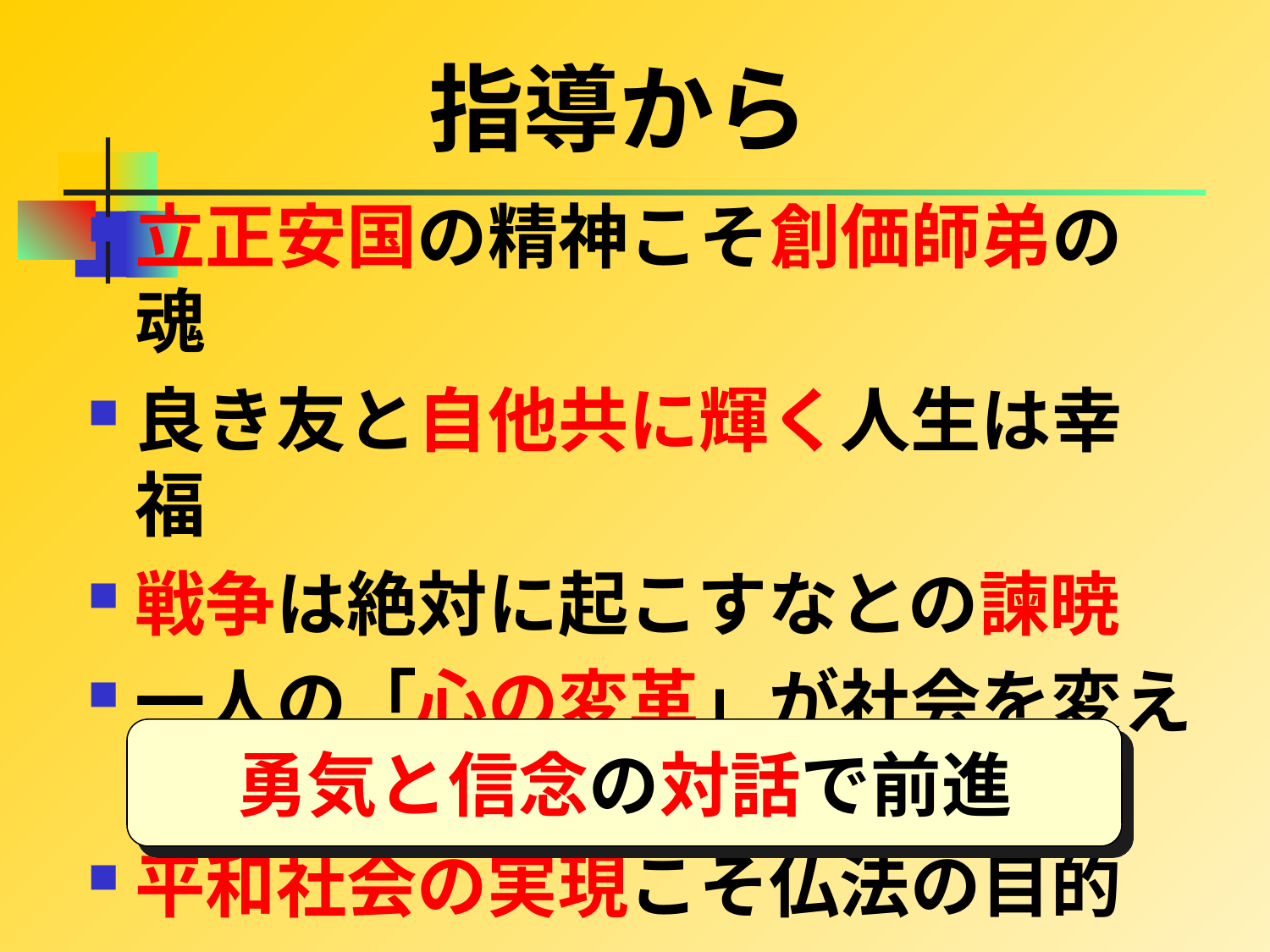

# 指導から
立正安国の精神こそ創価師弟の魂
良き友と自他共に輝く人生は幸福
戦争は絶対に起こすなとの諫暁
一人の「心の変革」が社会を変える
平和社会の実現こそ仏法の目的
勇気と信念の対話で前進